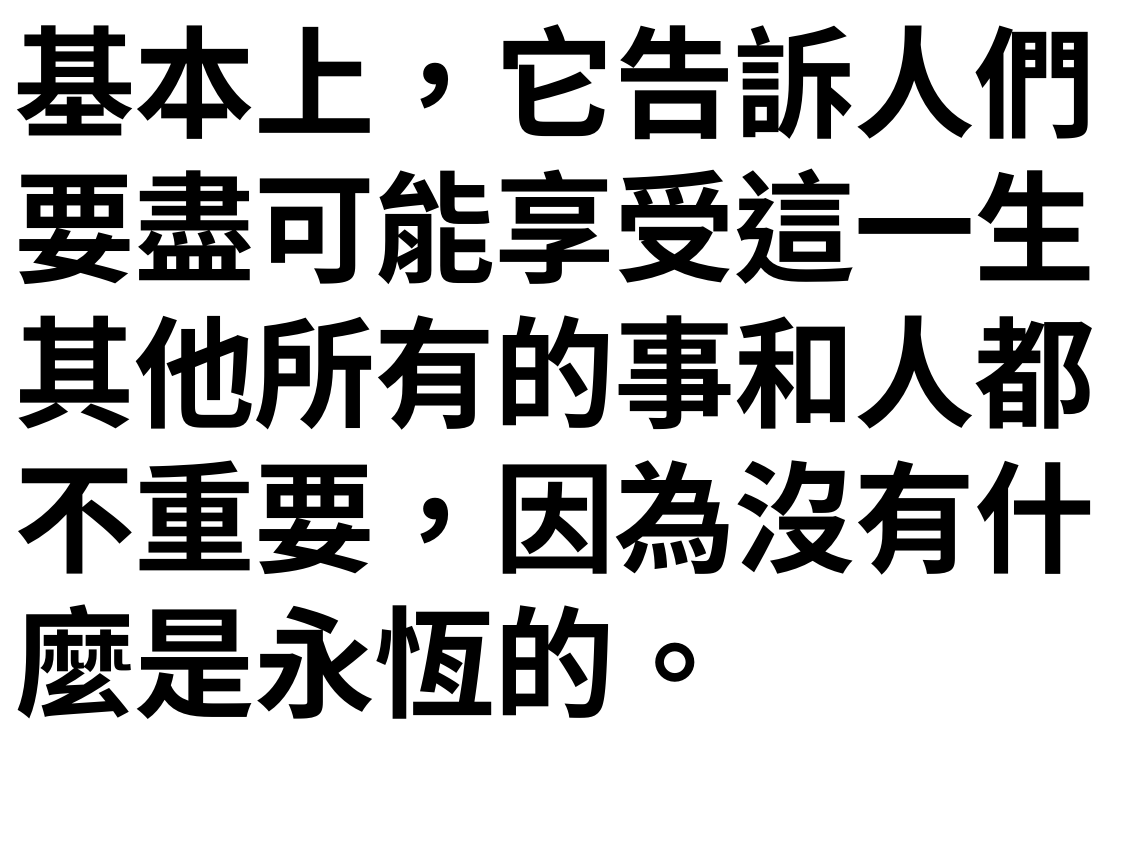

基本上，它告訴人們要盡可能享受這一生，其他所有的事和人都不重要，因為沒有什麼是永恆的。